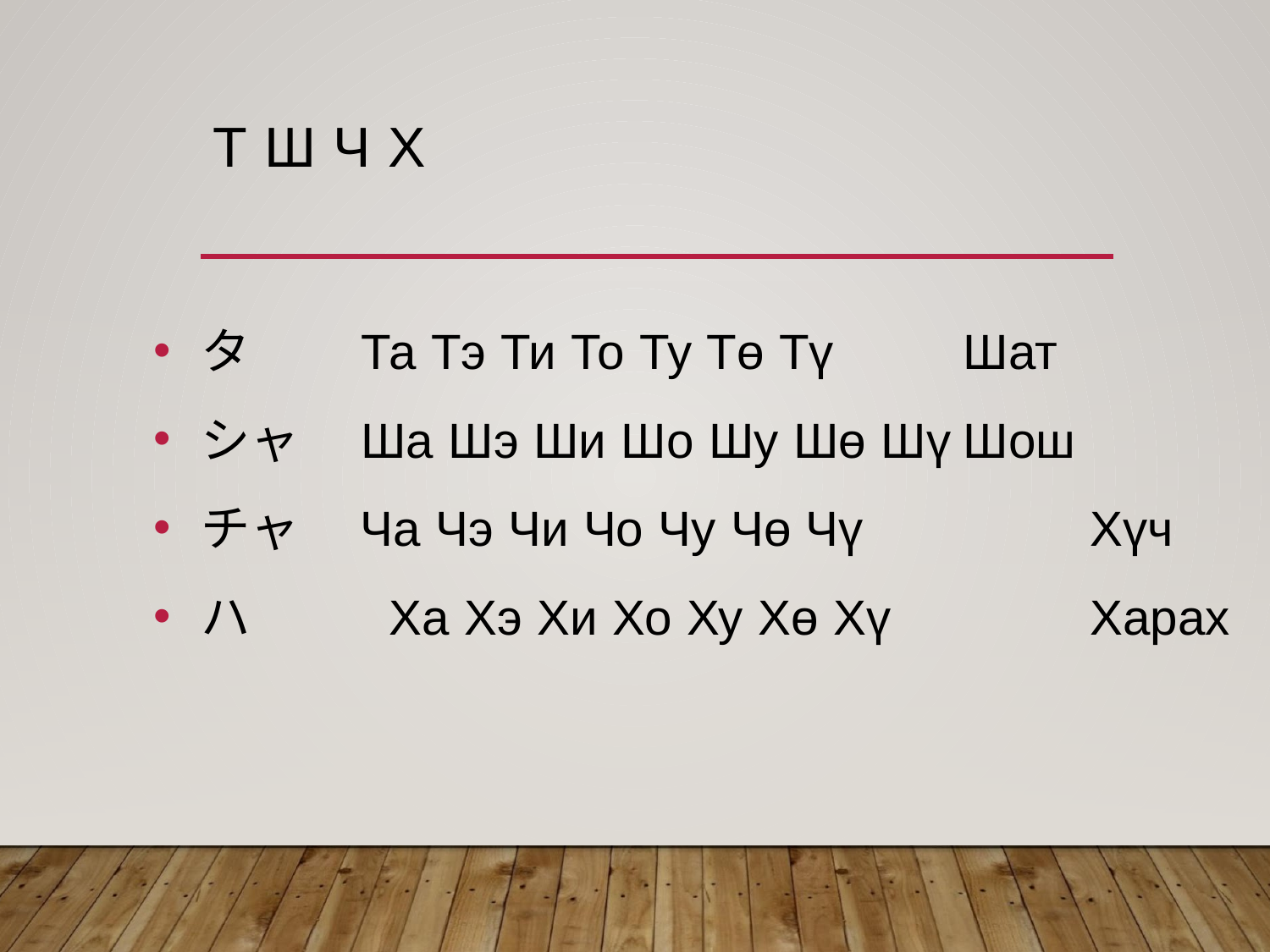

# Т Ш Ч Х
タ　　Та Тэ Ти То Ту Тө Тү		Шат
シャ　Ша Шэ Ши Шо Шу Шө Шү	Шош
チャ　Ча Чэ Чи Чо Чу Чө Чү		Хүч
ハ	　Ха Хэ Хи Хо Ху Хө Хү		Харах